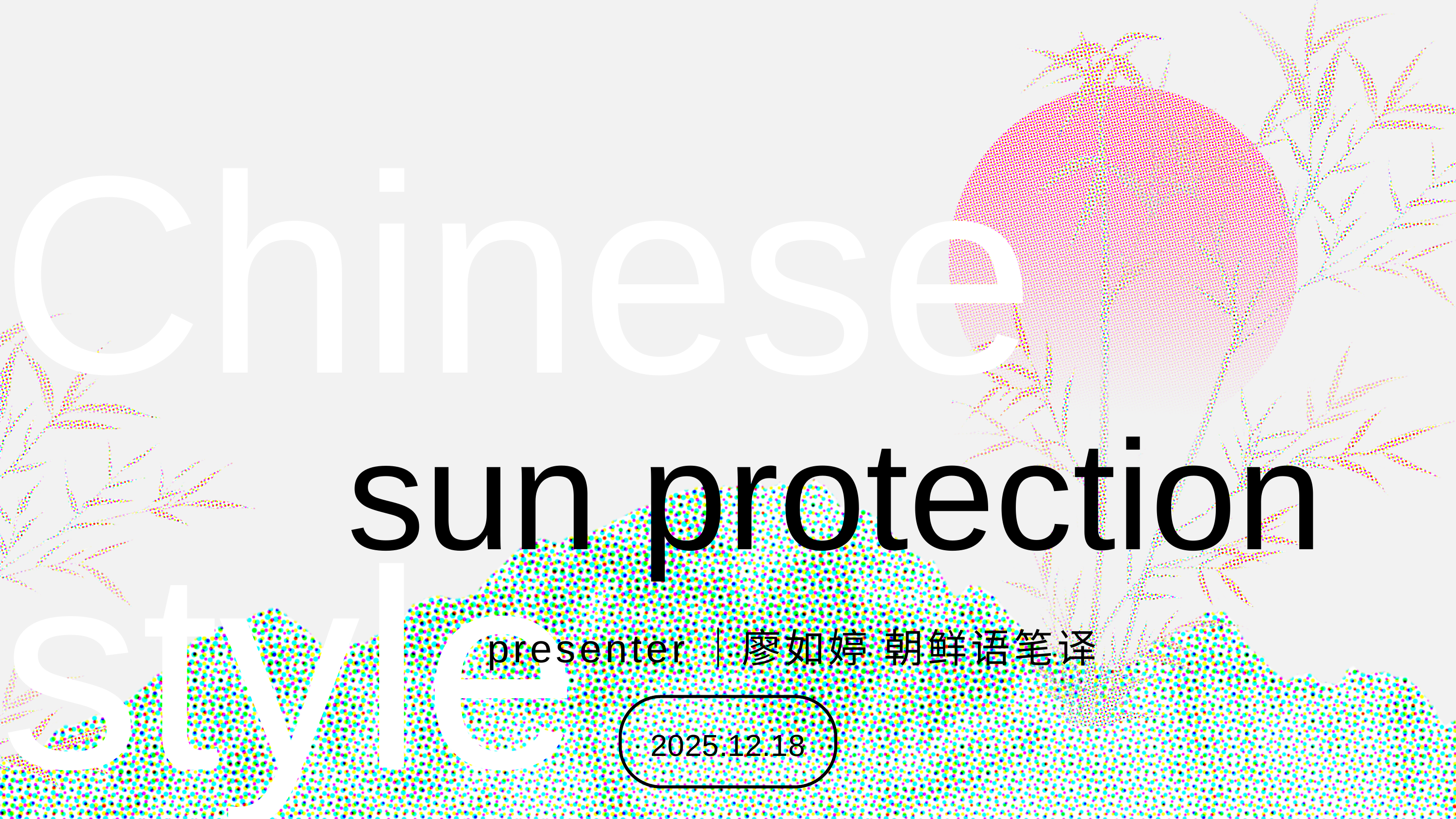

Chinese style

sun protection

presenter｜廖如婷 朝鲜语笔译

2025.12.18